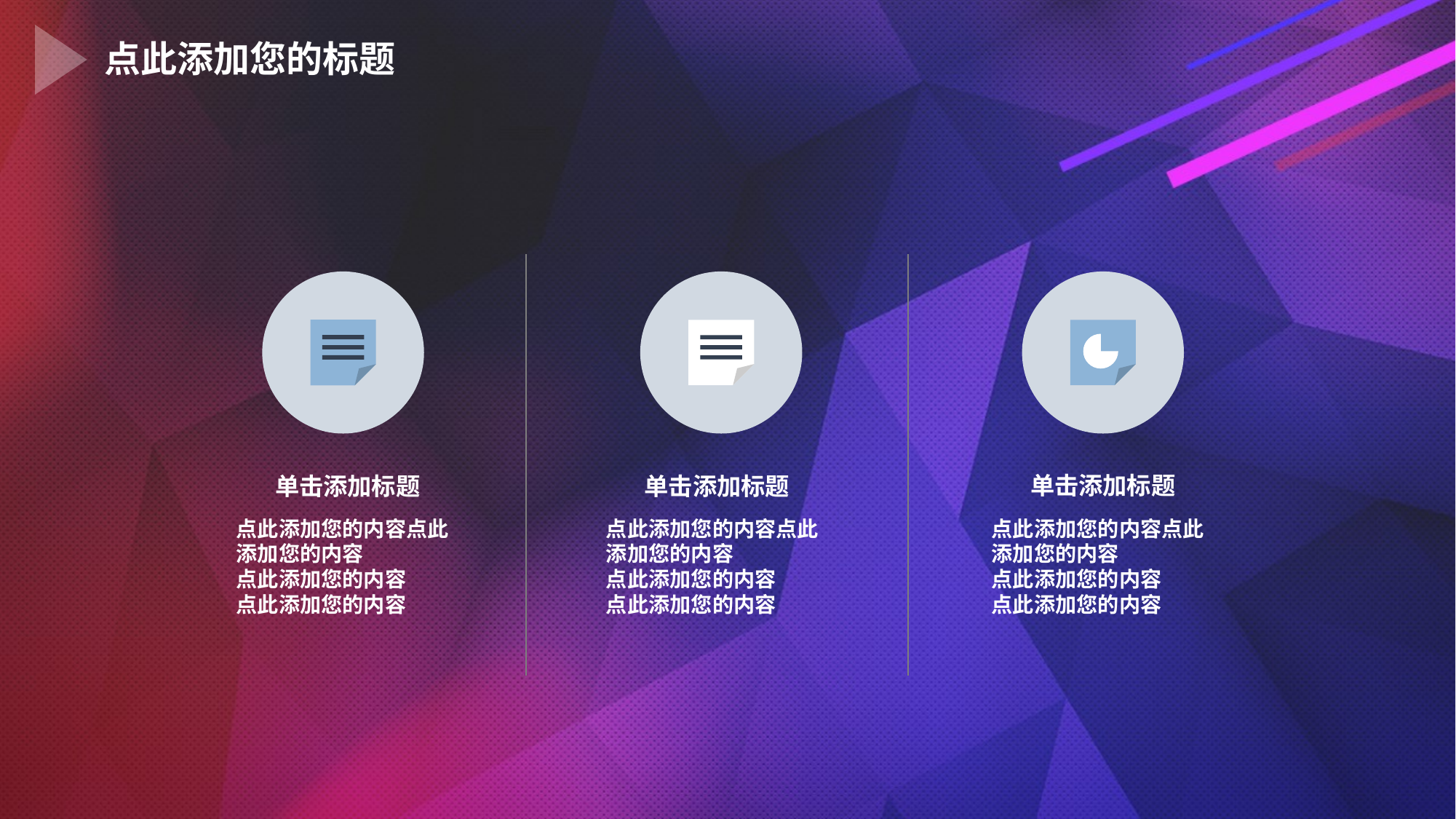

点此添加您的标题

单击添加标题
单击添加标题
单击添加标题
点此添加您的内容点此添加您的内容
点此添加您的内容
点此添加您的内容

点此添加您的内容点此添加您的内容
点此添加您的内容
点此添加您的内容

点此添加您的内容点此添加您的内容
点此添加您的内容
点此添加您的内容